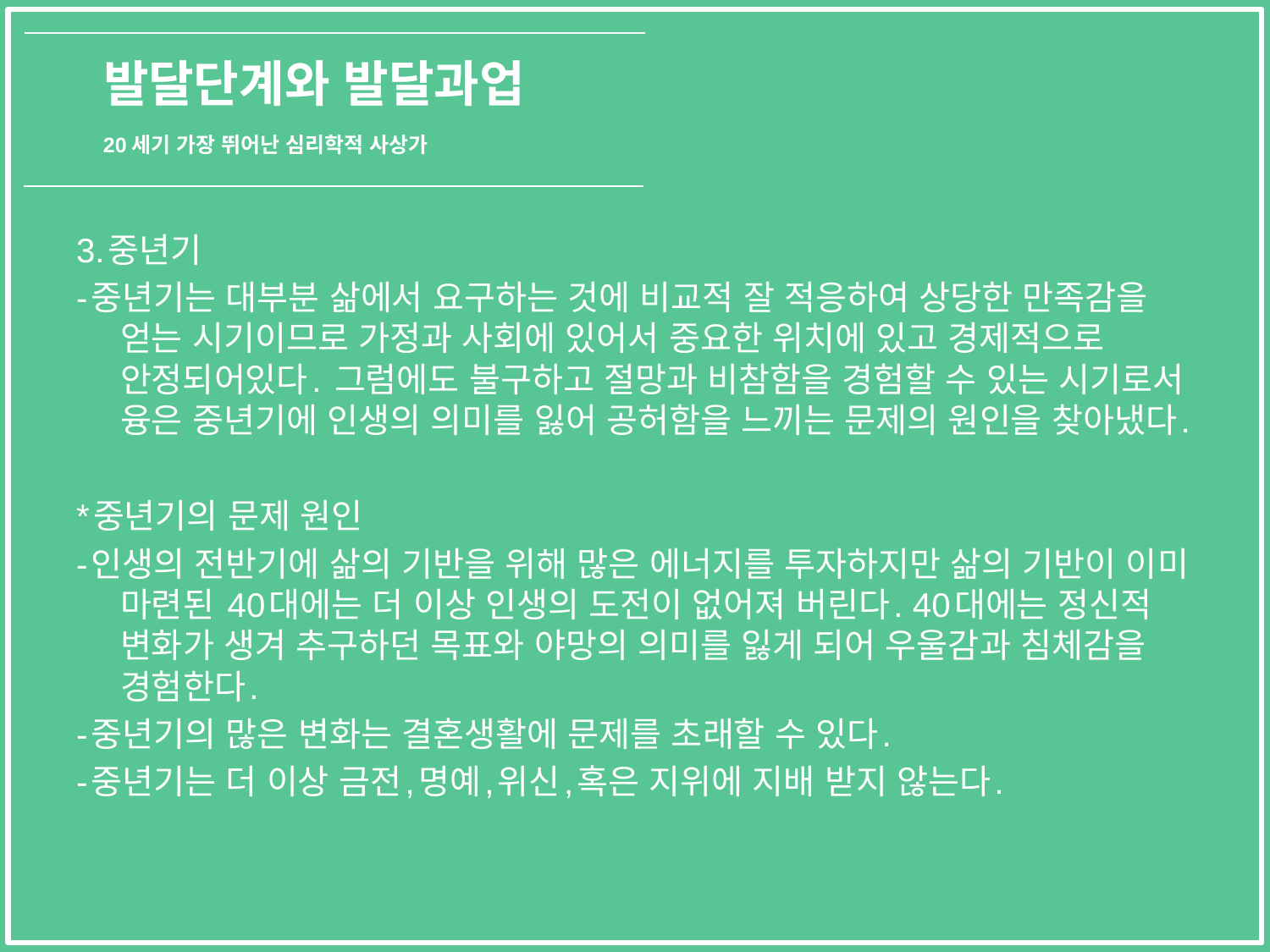

발달단계와 발달과업
20세기 가장 뛰어난 심리학적 사상가
3.중년기
-중년기는 대부분 삶에서 요구하는 것에 비교적 잘 적응하여 상당한 만족감을 얻는 시기이므로 가정과 사회에 있어서 중요한 위치에 있고 경제적으로 안정되어있다. 그럼에도 불구하고 절망과 비참함을 경험할 수 있는 시기로서 융은 중년기에 인생의 의미를 잃어 공허함을 느끼는 문제의 원인을 찾아냈다.

*중년기의 문제 원인
-인생의 전반기에 삶의 기반을 위해 많은 에너지를 투자하지만 삶의 기반이 이미 마련된 40대에는 더 이상 인생의 도전이 없어져 버린다. 40대에는 정신적 변화가 생겨 추구하던 목표와 야망의 의미를 잃게 되어 우울감과 침체감을 경험한다.
-중년기의 많은 변화는 결혼생활에 문제를 초래할 수 있다.
-중년기는 더 이상 금전,명예,위신,혹은 지위에 지배 받지 않는다.